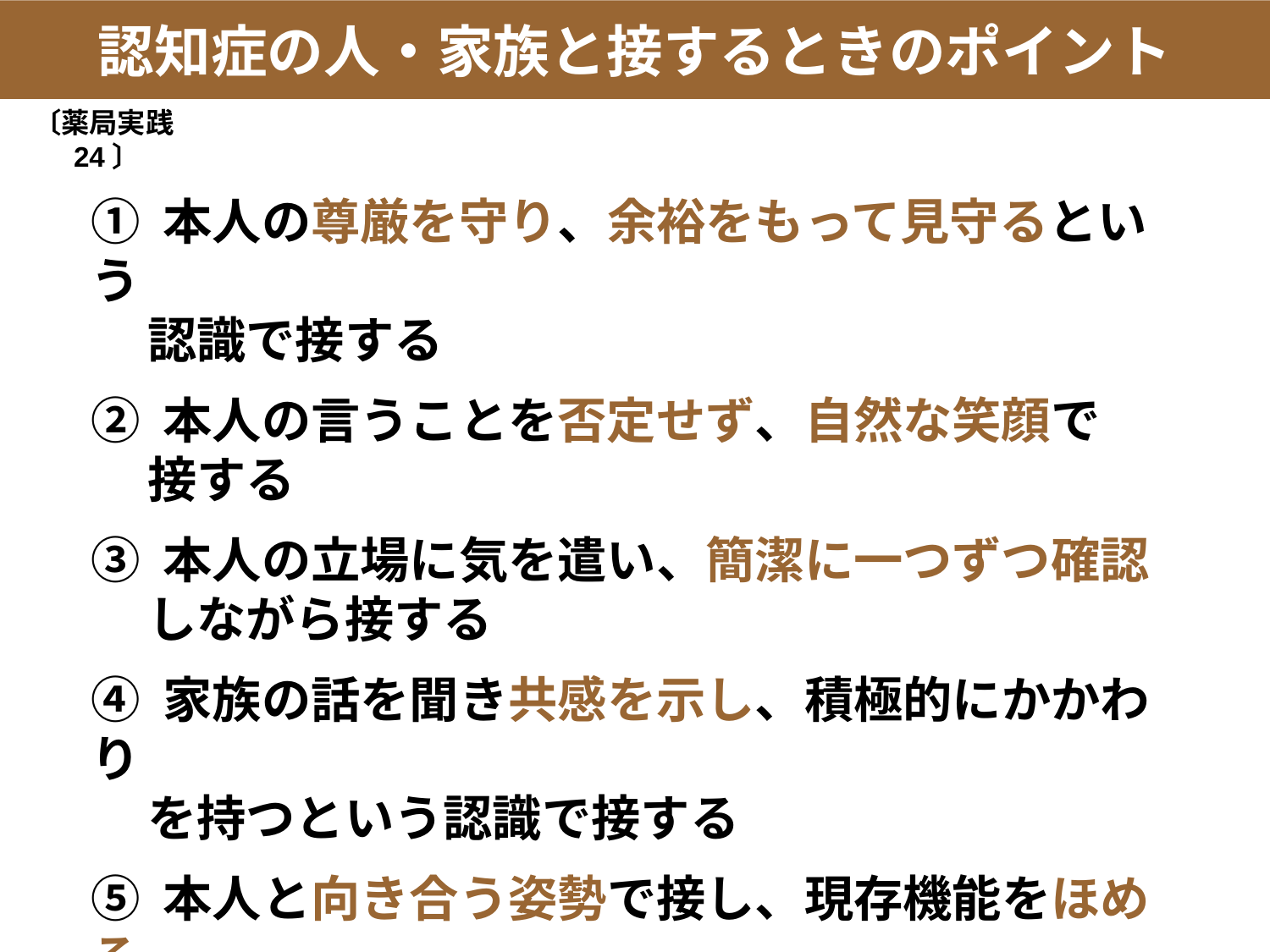

認知症の人・家族と接するときのポイント

〔薬局実践24〕
① 本人の尊厳を守り、余裕をもって見守るという
    認識で接する
② 本人の言うことを否定せず、自然な笑顔で
    接する
③ 本人の立場に気を遣い、簡潔に一つずつ確認
    しながら接する
④ 家族の話を聞き共感を示し、積極的にかかわり
    を持つという認識で接する
⑤ 本人と向き合う姿勢で接し、現存機能をほめる
    ことを勧める